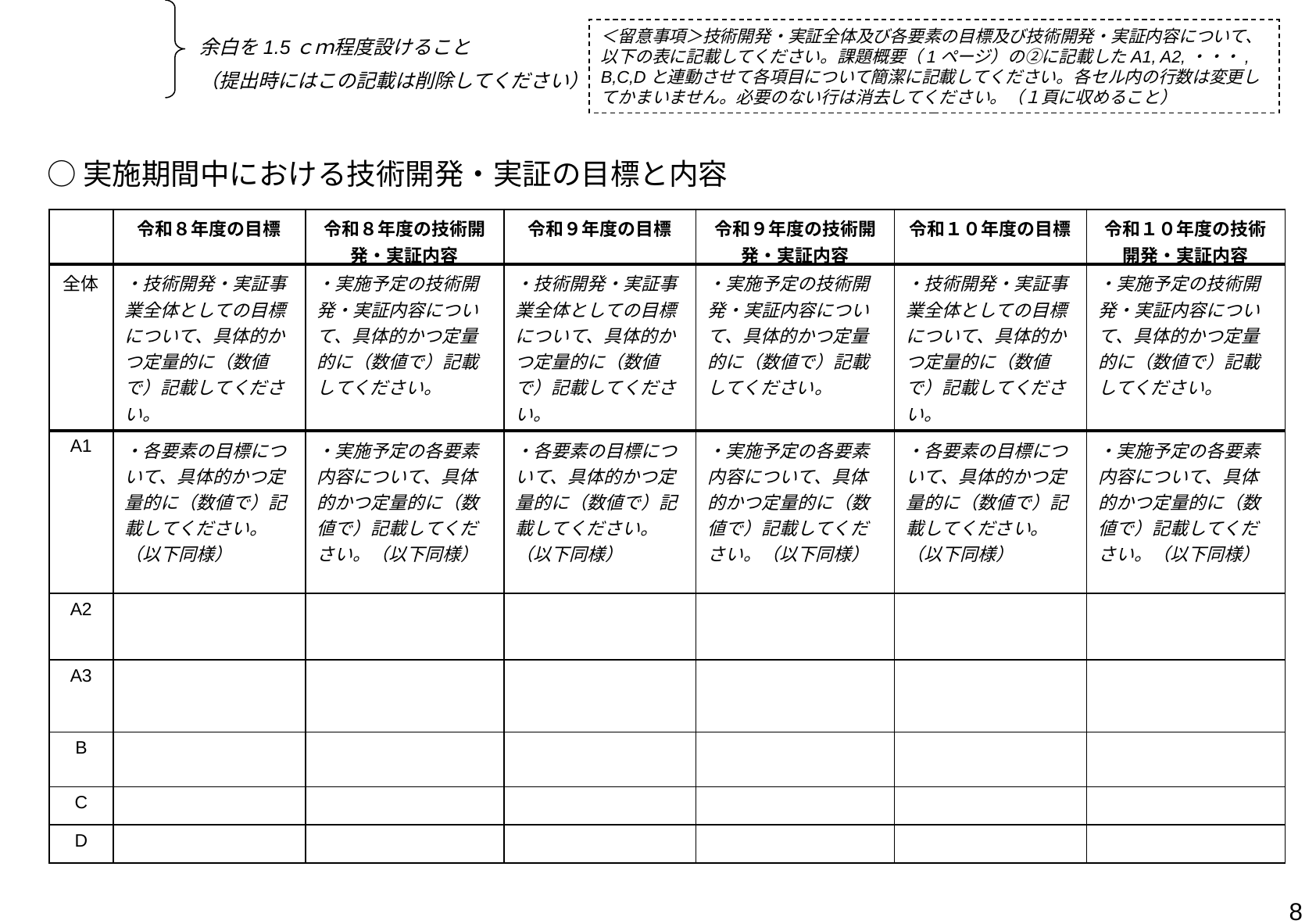

＜留意事項＞技術開発・実証全体及び各要素の目標及び技術開発・実証内容について、以下の表に記載してください。課題概要（1ページ）の②に記載したA1, A2,・・・, B,C,Dと連動させて各項目について簡潔に記載してください。各セル内の行数は変更してかまいません。必要のない行は消去してください。（１頁に収めること）
余白を1.5ｃｍ程度設けること
（提出時にはこの記載は削除してください）
○実施期間中における技術開発・実証の目標と内容
|  | 令和８年度の目標 | 令和８年度の技術開発・実証内容 | 令和９年度の目標 | 令和９年度の技術開発・実証内容 | 令和１０年度の目標 | 令和１０年度の技術開発・実証内容 |
| --- | --- | --- | --- | --- | --- | --- |
| 全体 | ・技術開発・実証事業全体としての目標について、具体的かつ定量的に（数値で）記載してください。 | ・実施予定の技術開発・実証内容について、具体的かつ定量的に（数値で）記載してください。 | ・技術開発・実証事業全体としての目標について、具体的かつ定量的に（数値で）記載してください。 | ・実施予定の技術開発・実証内容について、具体的かつ定量的に（数値で）記載してください。 | ・技術開発・実証事業全体としての目標について、具体的かつ定量的に（数値で）記載してください。 | ・実施予定の技術開発・実証内容について、具体的かつ定量的に（数値で）記載してください。 |
| A1 | ・各要素の目標について、具体的かつ定量的に（数値で）記載してください。（以下同様） | ・実施予定の各要素内容について、具体的かつ定量的に（数値で）記載してください。（以下同様） | ・各要素の目標について、具体的かつ定量的に（数値で）記載してください。（以下同様） | ・実施予定の各要素内容について、具体的かつ定量的に（数値で）記載してください。（以下同様） | ・各要素の目標について、具体的かつ定量的に（数値で）記載してください。（以下同様） | ・実施予定の各要素内容について、具体的かつ定量的に（数値で）記載してください。（以下同様） |
| A2 |  |  |  |  |  |  |
| A3 |  |  |  |  |  |  |
| B |  |  |  |  |  |  |
| C |  |  |  |  |  |  |
| D |  |  |  |  |  |  |
8